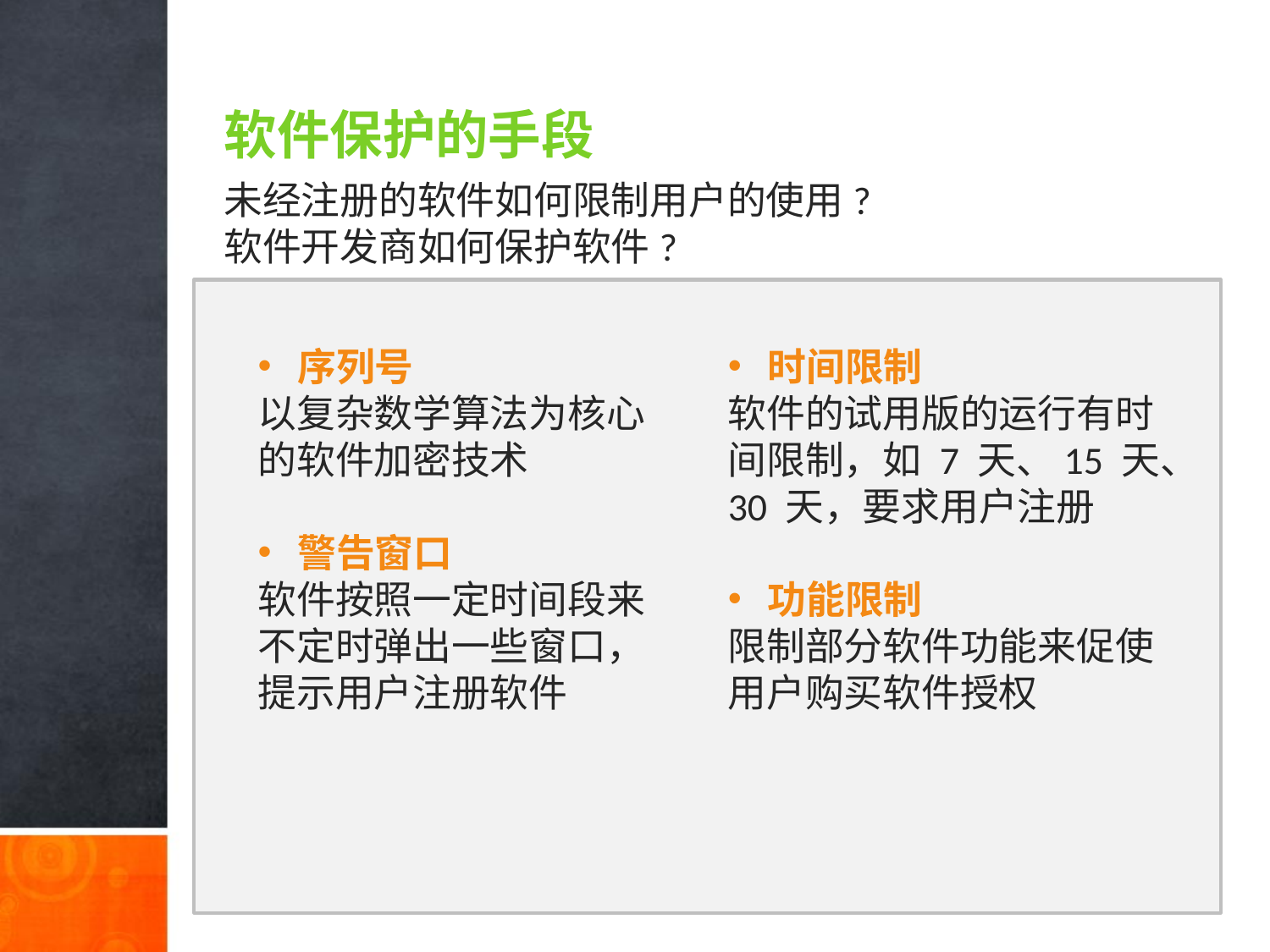

软件保护的手段

未经注册的软件如何限制用户的使用?
软件开发商如何保护软件?

序列号
以复杂数学算法为核心的软件加密技术

警告窗口
软件按照一定时间段来不定时弹出一些窗口，提示用户注册软件

时间限制
软件的试用版的运行有时间限制，如 7 天、15 天、30 天，要求用户注册

功能限制
限制部分软件功能来促使用户购买软件授权